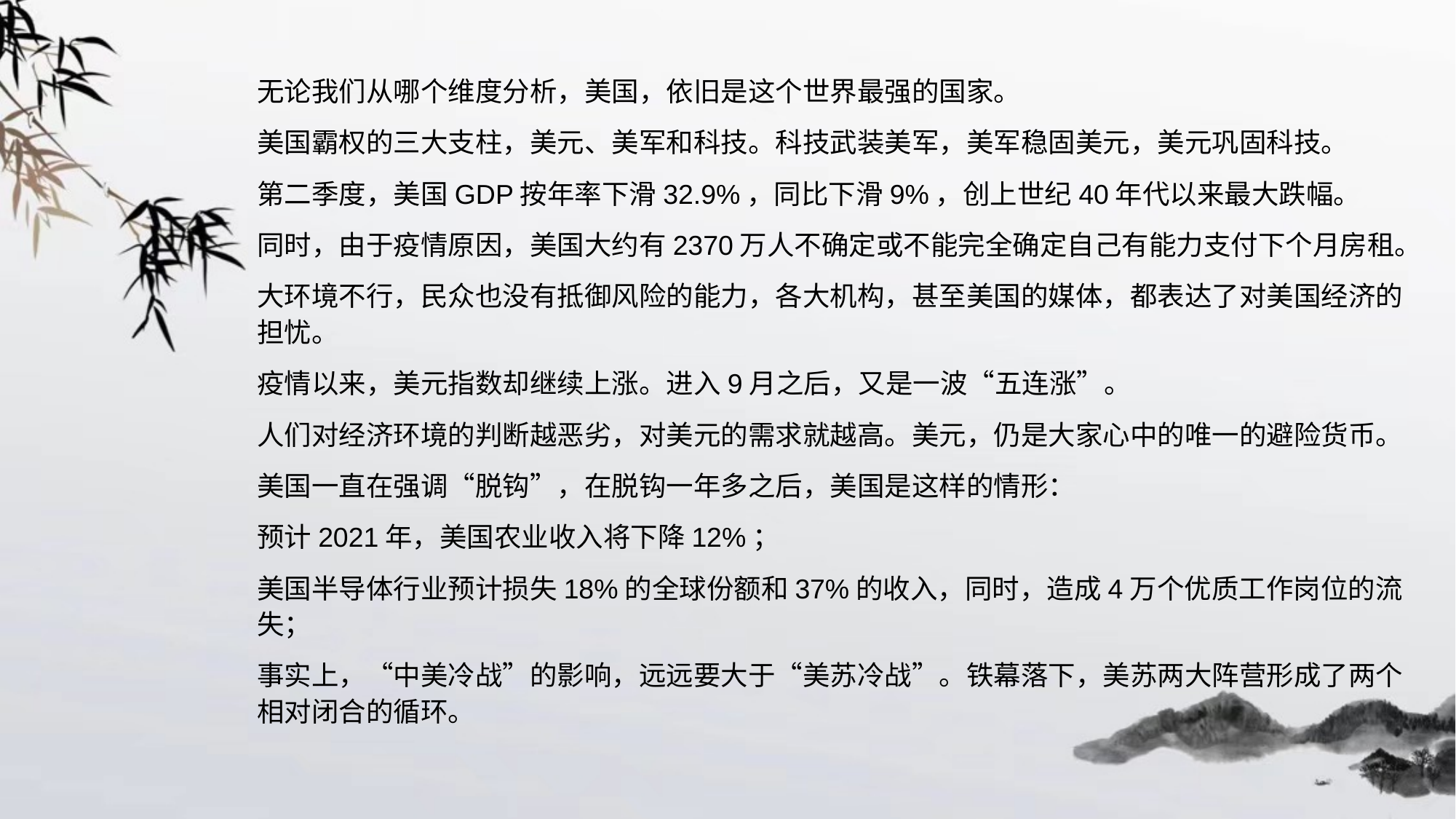

无论我们从哪个维度分析，美国，依旧是这个世界最强的国家。
美国霸权的三大支柱，美元、美军和科技。科技武装美军，美军稳固美元，美元巩固科技。
第二季度，美国GDP按年率下滑32.9%，同比下滑9%，创上世纪40年代以来最大跌幅。
同时，由于疫情原因，美国大约有2370万人不确定或不能完全确定自己有能力支付下个月房租。
大环境不行，民众也没有抵御风险的能力，各大机构，甚至美国的媒体，都表达了对美国经济的担忧。
疫情以来，美元指数却继续上涨。进入9月之后，又是一波“五连涨”。
人们对经济环境的判断越恶劣，对美元的需求就越高。美元，仍是大家心中的唯一的避险货币。
美国一直在强调“脱钩”，在脱钩一年多之后，美国是这样的情形：
预计2021年，美国农业收入将下降12%；
美国半导体行业预计损失18%的全球份额和37%的收入，同时，造成4万个优质工作岗位的流失；
事实上，“中美冷战”的影响，远远要大于“美苏冷战”。铁幕落下，美苏两大阵营形成了两个相对闭合的循环。